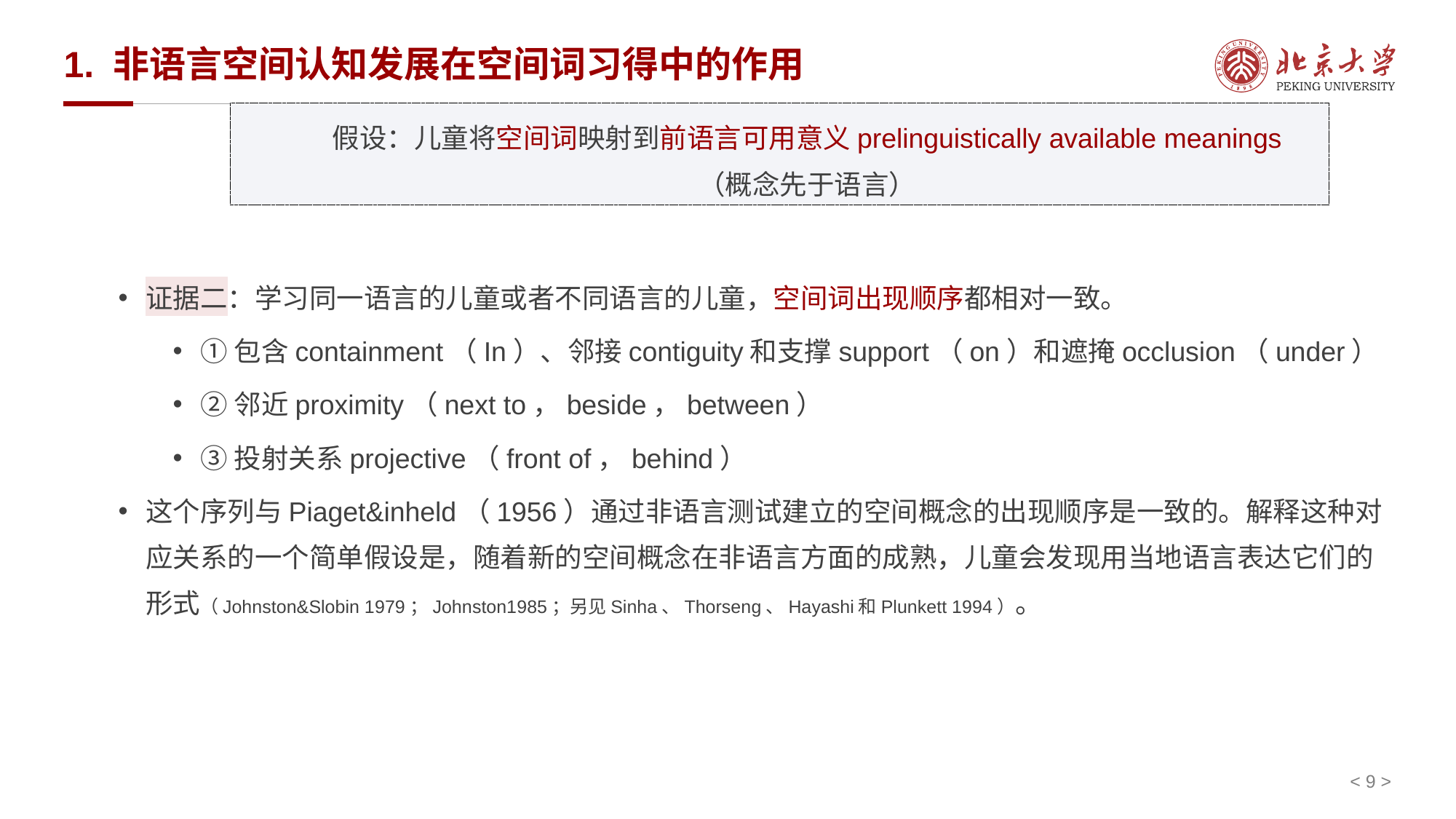

# 1. 非语言空间认知发展在空间词习得中的作用
假设：儿童将空间词映射到前语言可用意义prelinguistically available meanings
（概念先于语言）
证据二：学习同一语言的儿童或者不同语言的儿童，空间词出现顺序都相对一致。
①包含containment（In）、邻接contiguity和支撑support（on）和遮掩occlusion（under）
②邻近proximity（next to，beside，between）
③投射关系projective（front of，behind）
这个序列与Piaget&inheld（1956）通过非语言测试建立的空间概念的出现顺序是一致的。解释这种对应关系的一个简单假设是，随着新的空间概念在非语言方面的成熟，儿童会发现用当地语言表达它们的形式（Johnston&Slobin 1979；Johnston1985；另见Sinha、Thorseng、Hayashi和Plunkett 1994）。
< 9 >